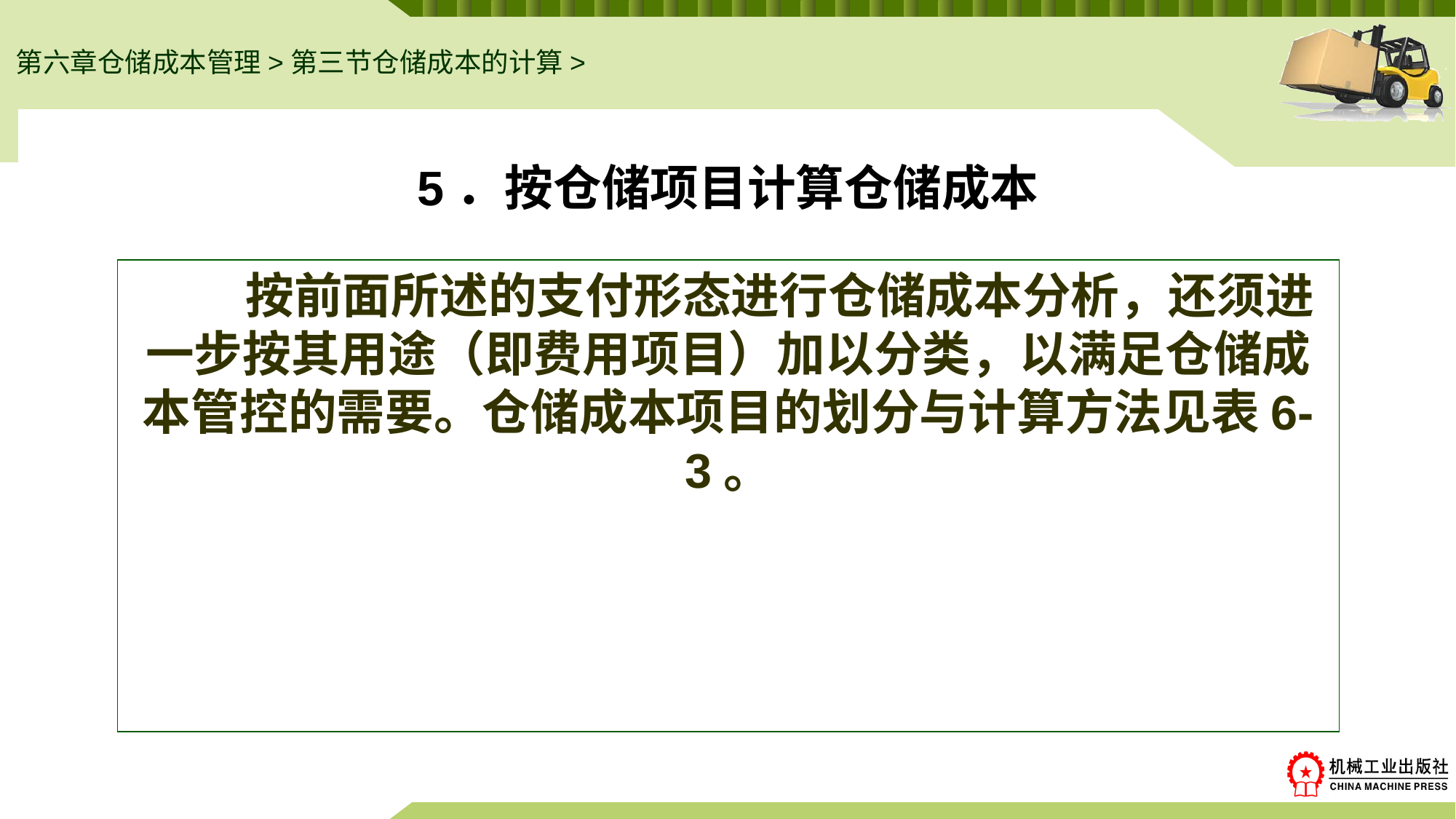

第六章仓储成本管理>第三节仓储成本的计算>
# 5．按仓储项目计算仓储成本
按前面所述的支付形态进行仓储成本分析，还须进一步按其用途（即费用项目）加以分类，以满足仓储成本管控的需要。仓储成本项目的划分与计算方法见表6-3。